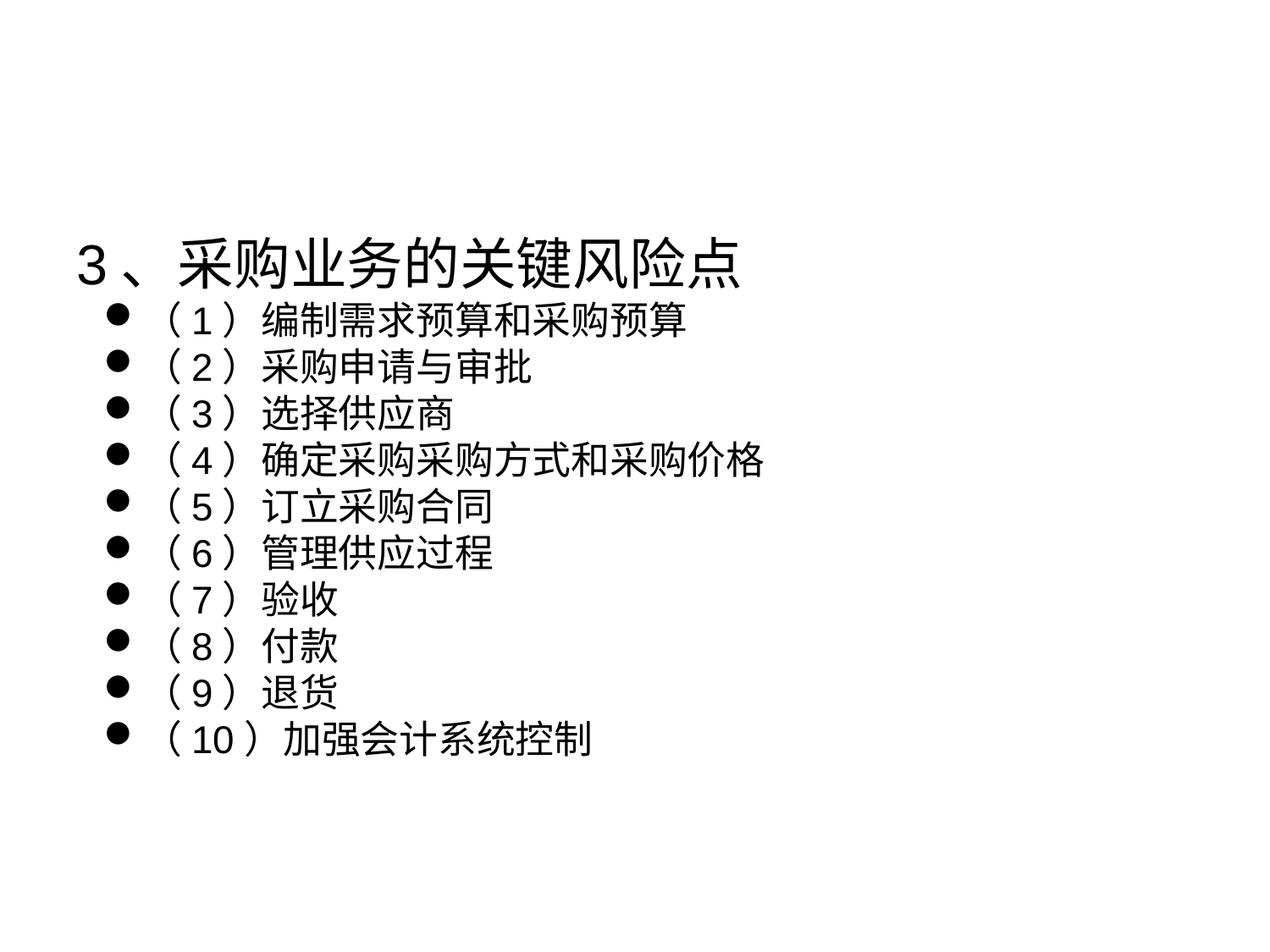

3、采购业务的关键风险点
（1）编制需求预算和采购预算
（2）采购申请与审批
（3）选择供应商
（4）确定采购采购方式和采购价格
（5）订立采购合同
（6）管理供应过程
（7）验收
（8）付款
（9）退货
（10）加强会计系统控制